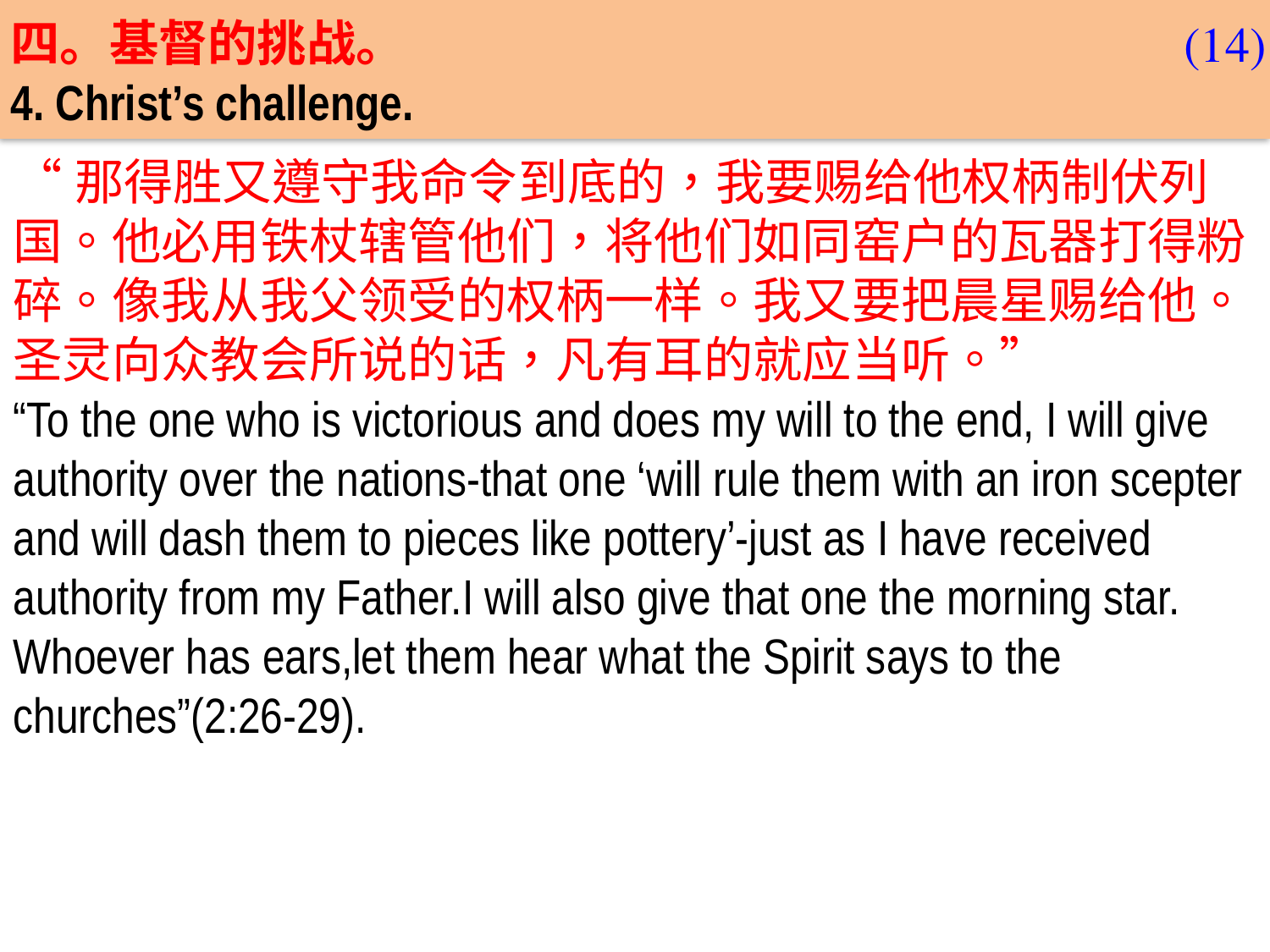

四。基督的挑战。
4. Christ’s challenge.
(14)
“那得胜又遵守我命令到底的，我要赐给他权柄制伏列国。他必用铁杖辖管他们，将他们如同窑户的瓦器打得粉碎。像我从我父领受的权柄一样。我又要把晨星赐给他。圣灵向众教会所说的话，凡有耳的就应当听。”
“To the one who is victorious and does my will to the end, I will give authority over the nations-that one ‘will rule them with an iron scepter and will dash them to pieces like pottery’-just as I have received authority from my Father.I will also give that one the morning star. Whoever has ears,let them hear what the Spirit says to the churches”(2:26-29).